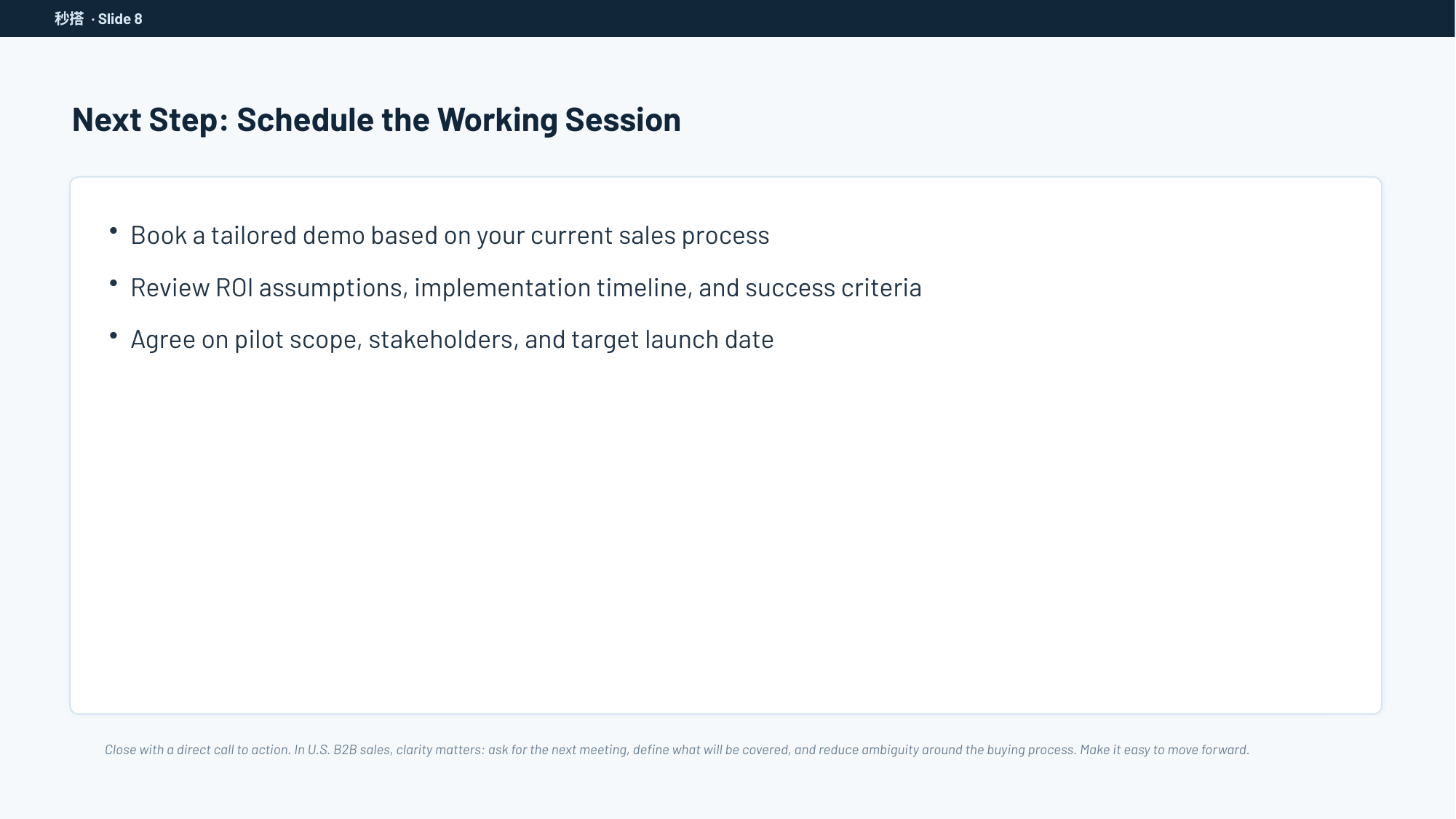

秒搭 · Slide 8
Next Step: Schedule the Working Session

Book a tailored demo based on your current sales process
Review ROI assumptions, implementation timeline, and success criteria
Agree on pilot scope, stakeholders, and target launch date
Close with a direct call to action. In U.S. B2B sales, clarity matters: ask for the next meeting, define what will be covered, and reduce ambiguity around the buying process. Make it easy to move forward.